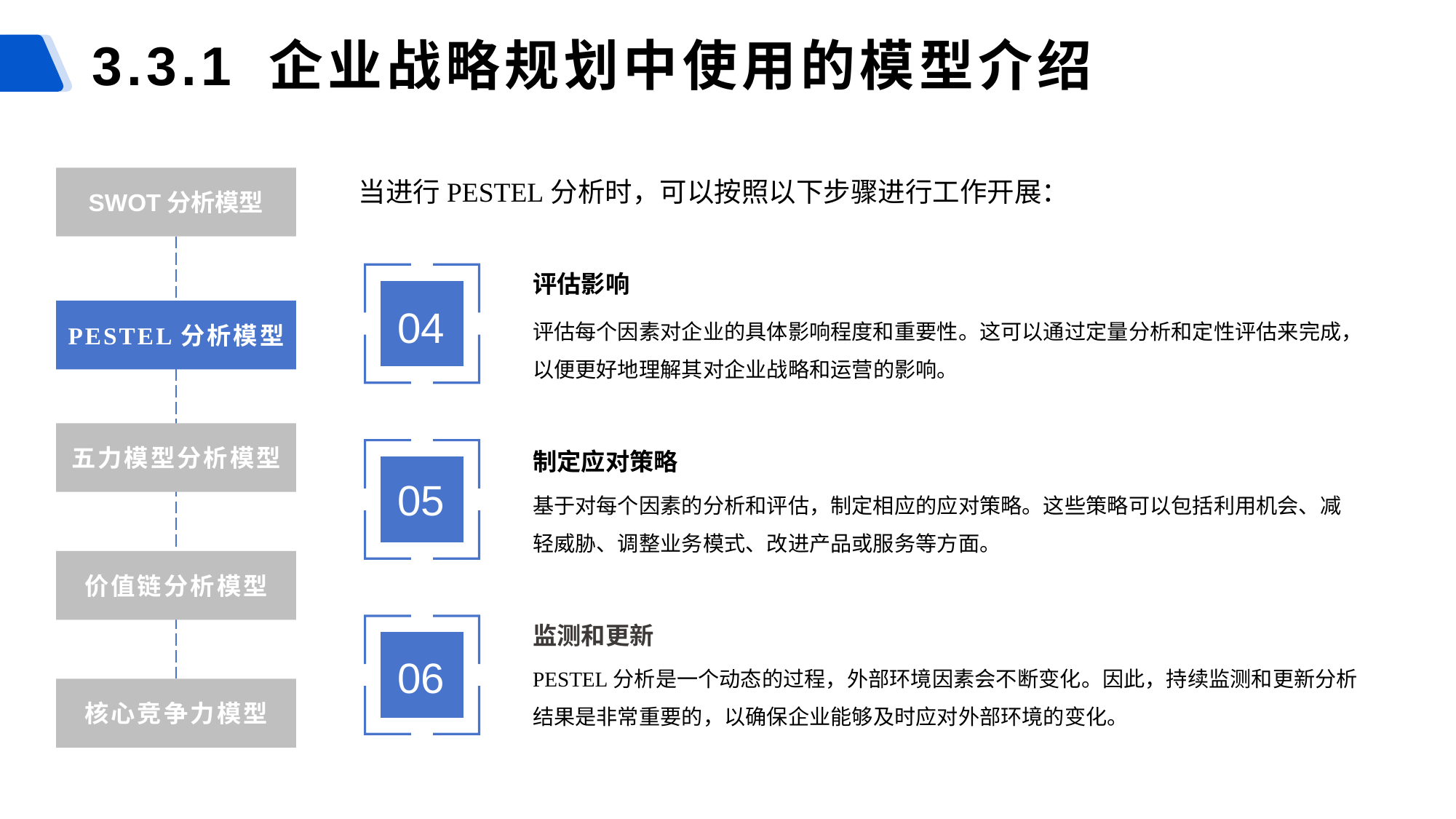

3.3.1 企业战略规划中使用的模型介绍
SWOT分析模型
当进行PESTEL分析时，可以按照以下步骤进行工作开展：

评估影响

04
评估每个因素对企业的具体影响程度和重要性。这可以通过定量分析和定性评估来完成，以便更好地理解其对企业战略和运营的影响。
PESTEL分析模型
五力模型分析模型

制定应对策略

05
基于对每个因素的分析和评估，制定相应的应对策略。这些策略可以包括利用机会、减轻威胁、调整业务模式、改进产品或服务等方面。
价值链分析模型

监测和更新

06
PESTEL分析是一个动态的过程，外部环境因素会不断变化。因此，持续监测和更新分析结果是非常重要的，以确保企业能够及时应对外部环境的变化。
核心竞争力模型